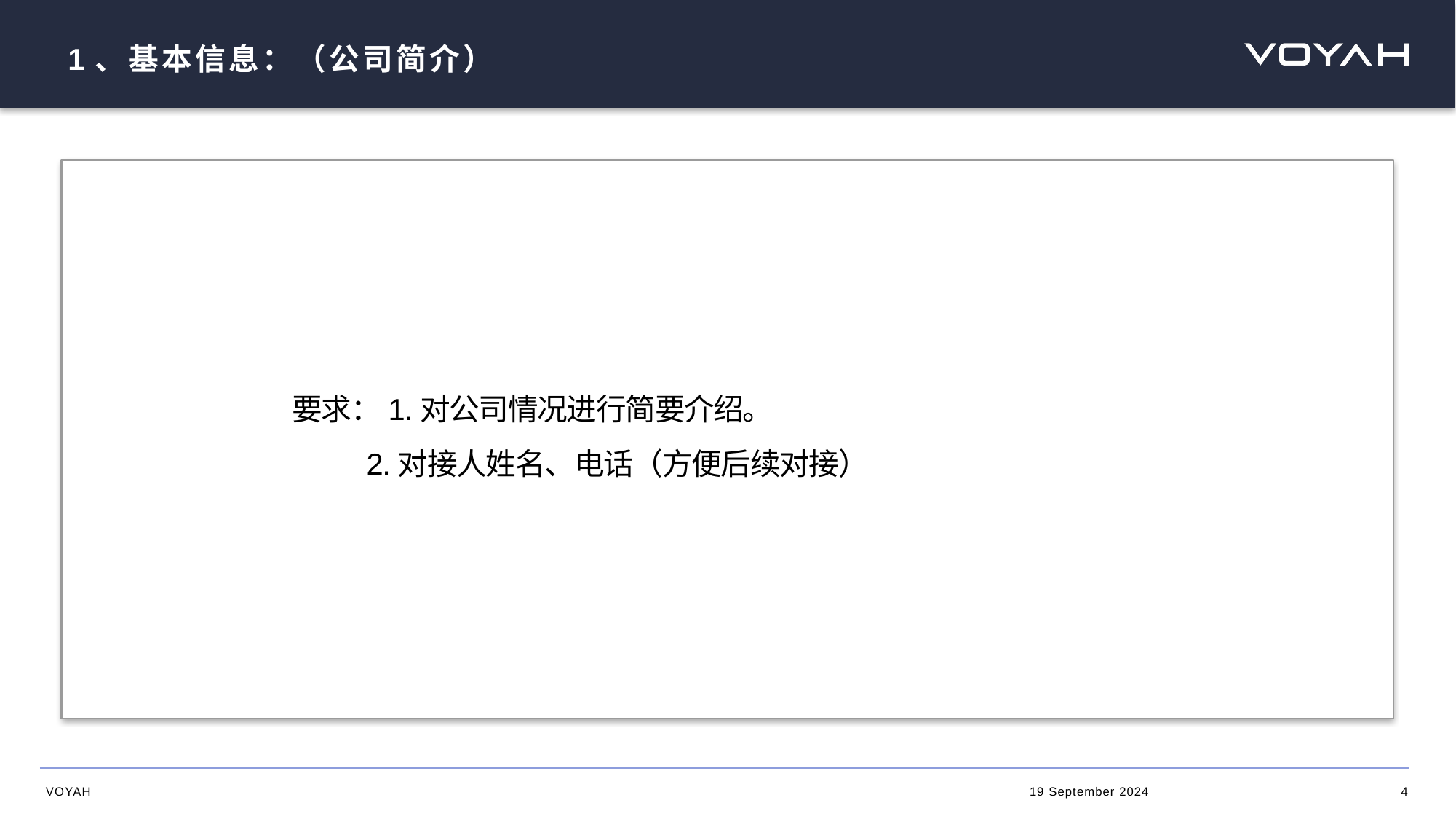

# 1、基本信息：（公司简介）

要求：1.对公司情况进行简要介绍。
          2.对接人姓名、电话（方便后续对接）